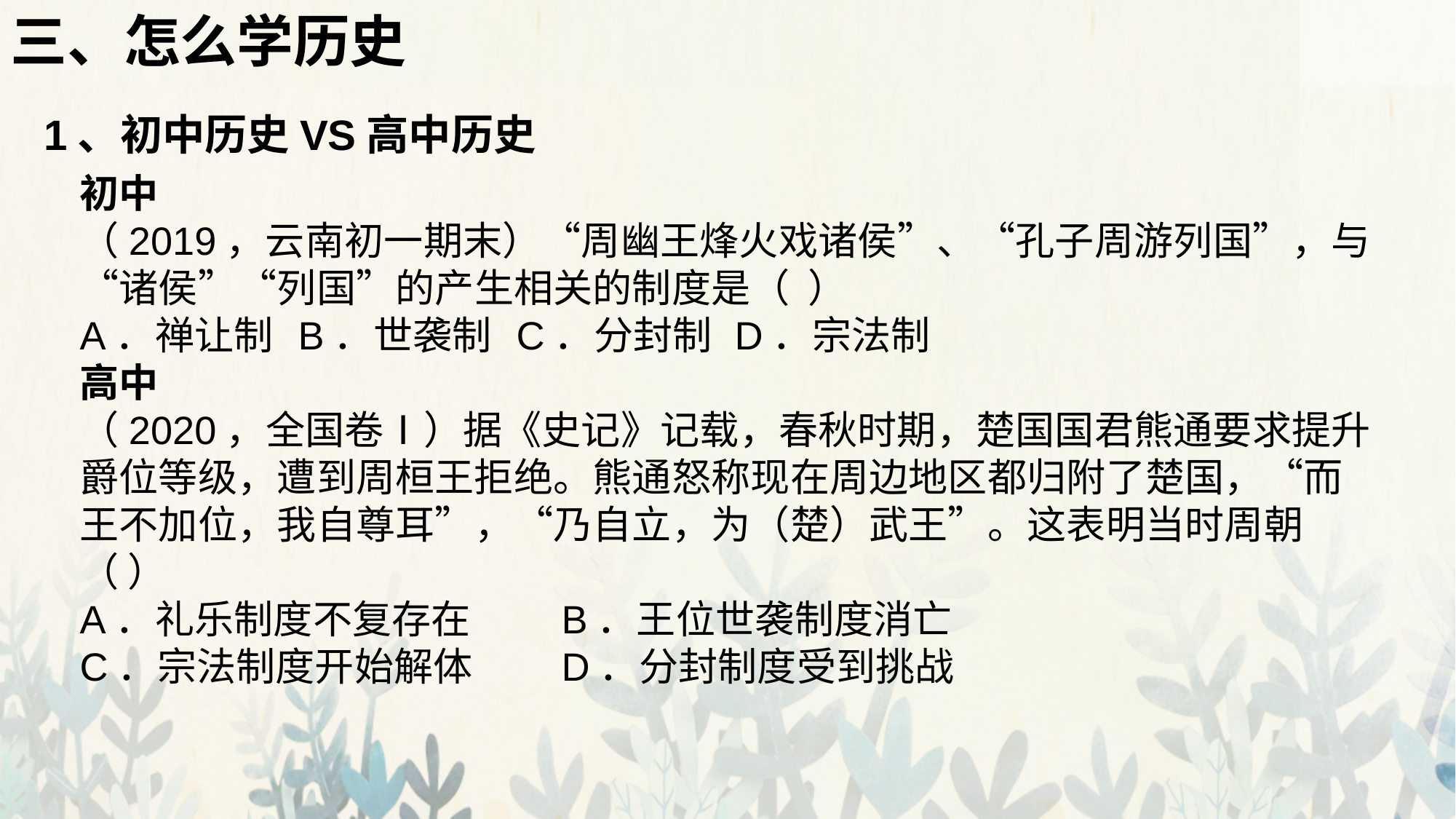

三、怎么学历史
1、初中历史VS高中历史
初中
（2019，云南初一期末）“周幽王烽火戏诸侯”、“孔子周游列国”，与“诸侯”“列国”的产生相关的制度是（  ）
A．禅让制	B．世袭制	C．分封制	D．宗法制
高中
（2020，全国卷Ⅰ）据《史记》记载，春秋时期，楚国国君熊通要求提升爵位等级，遭到周桓王拒绝。熊通怒称现在周边地区都归附了楚国，“而王不加位，我自尊耳”，“乃自立，为（楚）武王”。这表明当时周朝（ ）
A．礼乐制度不复存在	    B．王位世袭制度消亡
C．宗法制度开始解体	    D．分封制度受到挑战